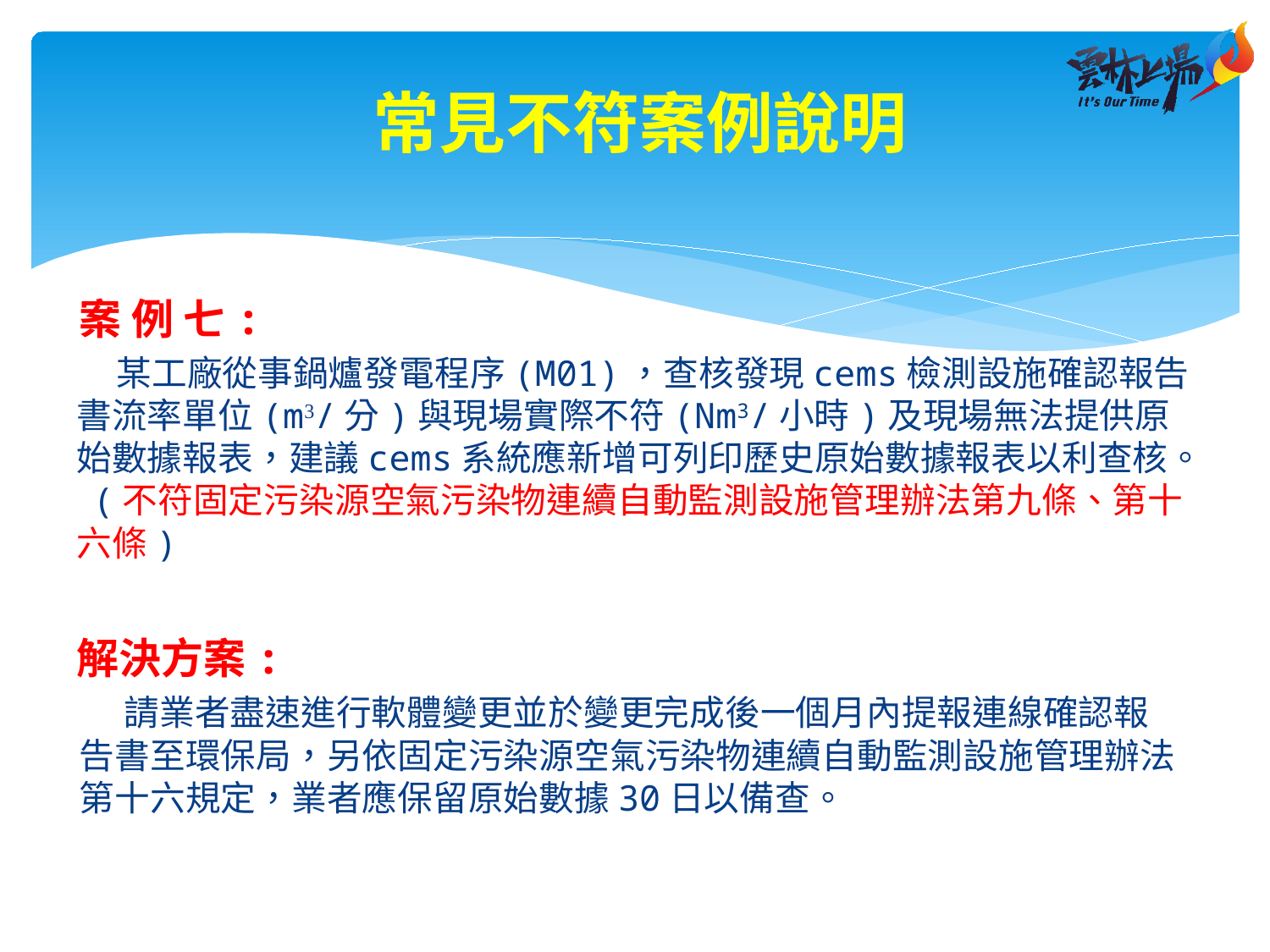

常見不符案例說明
案 例 七:
    某工廠從事鍋爐發電程序(M01)，查核發現cems檢測設施確認報告書流率單位(m3/分)與現場實際不符(Nm3/小時)及現場無法提供原始數據報表，建議cems系統應新增可列印歷史原始數據報表以利查核。 (不符固定污染源空氣污染物連續自動監測設施管理辦法第九條、第十六條)

解決方案:
     請業者盡速進行軟體變更並於變更完成後一個月內提報連線確認報告書至環保局，另依固定污染源空氣污染物連續自動監測設施管理辦法第十六規定，業者應保留原始數據30日以備查。